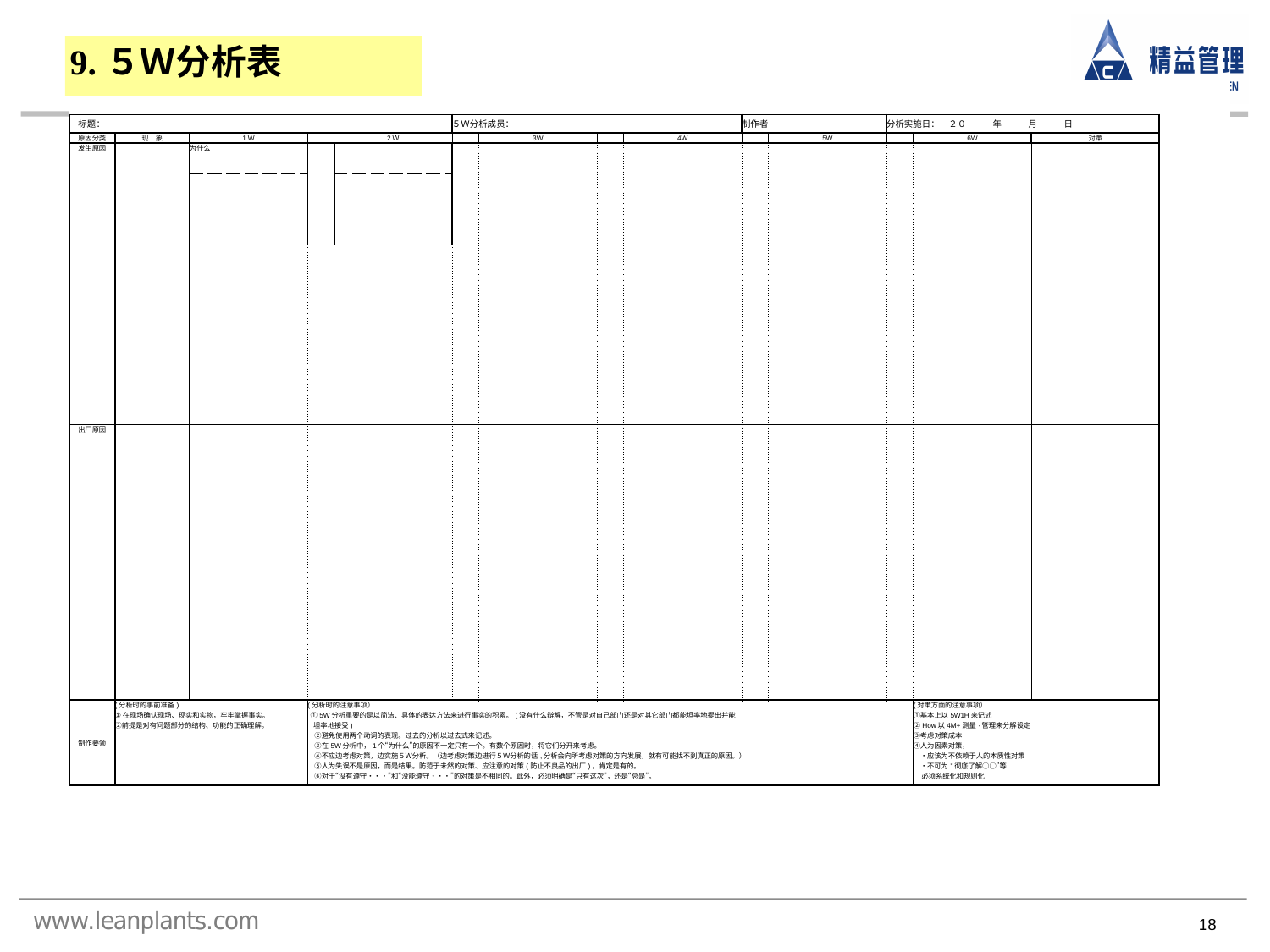

9.５Ｗ分析表
|  |  |  |  |  |  |  |  |  |  |  |  |  |  |  |  |
| --- | --- | --- | --- | --- | --- | --- | --- | --- | --- | --- | --- | --- | --- | --- | --- |
| 标题： |  |  |  |  | ５Ｗ分析成员： |  |  |  | 制作者 |  | 分析实施日：　２０　　　年　　　月　　　日 |  |  |  |  |
| 原因分类 | 现　象 | 1Ｗ |  | 2Ｗ |  | 3W |  | 4W |  | 5W |  | 6W | 对策 |  |  |
| 发生原因 |  | 为什么 |  |  |  |  |  |  |  |  |  |  |  |  |  |
|  |  |  |  |  |  |  |  |  |  |  |  |  |  |  |  |
|  |  |  |  |  |  |  |  |  |  |  |  |  |  |  |  |
|  |  |  |  |  |  |  |  |  |  |  |  |  |  |  |  |
|  |  |  |  |  |  |  |  |  |  |  |  |  |  |  |  |
|  |  |  |  |  |  |  |  |  |  |  |  |  |  |  |  |
|  |  |  |  |  |  |  |  |  |  |  |  |  |  |  |  |
|  |  |  |  |  |  |  |  |  |  |  |  |  |  |  |  |
|  |  |  |  |  |  |  |  |  |  |  |  |  |  |  |  |
|  |  |  |  |  |  |  |  |  |  |  |  |  |  |  |  |
|  |  |  |  |  |  |  |  |  |  |  |  |  |  |  |  |
|  |  |  |  |  |  |  |  |  |  |  |  |  |  |  |  |
|  |  |  |  |  |  |  |  |  |  |  |  |  |  |  |  |
|  |  |  |  |  |  |  |  |  |  |  |  |  |  |  |  |
|  |  |  |  |  |  |  |  |  |  |  |  |  |  |  |  |
|  |  |  |  |  |  |  |  |  |  |  |  |  |  |  |  |
|  |  |  |  |  |  |  |  |  |  |  |  |  |  |  |  |
|  |  |  |  |  |  |  |  |  |  |  |  |  |  |  |  |
|  |  |  |  |  |  |  |  |  |  |  |  |  |  |  |  |
|  |  |  |  |  |  |  |  |  |  |  |  |  |  |  |  |
|  |  |  |  |  |  |  |  |  |  |  |  |  |  |  |  |
|  |  |  |  |  |  |  |  |  |  |  |  |  |  |  |  |
|  |  |  |  |  |  |  |  |  |  |  |  |  |  |  |  |
|  |  |  |  |  |  |  |  |  |  |  |  |  |  |  |  |
|  |  |  |  |  |  |  |  |  |  |  |  |  |  |  |  |
|  |  |  |  |  |  |  |  |  |  |  |  |  |  |  |  |
|  |  |  |  |  |  |  |  |  |  |  |  |  |  |  |  |
| 出厂原因 |  |  |  |  |  |  |  |  |  |  |  |  |  |  |  |
|  |  |  |  |  |  |  |  |  |  |  |  |  |  |  |  |
|  |  |  |  |  |  |  |  |  |  |  |  |  |  |  |  |
|  |  |  |  |  |  |  |  |  |  |  |  |  |  |  |  |
|  |  |  |  |  |  |  |  |  |  |  |  |  |  |  |  |
|  |  |  |  |  |  |  |  |  |  |  |  |  |  |  |  |
|  |  |  |  |  |  |  |  |  |  |  |  |  |  |  |  |
|  |  |  |  |  |  |  |  |  |  |  |  |  |  |  |  |
|  |  |  |  |  |  |  |  |  |  |  |  |  |  |  |  |
|  |  |  |  |  |  |  |  |  |  |  |  |  |  |  |  |
|  |  |  |  |  |  |  |  |  |  |  |  |  |  |  |  |
|  |  |  |  |  |  |  |  |  |  |  |  |  |  |  |  |
|  |  |  |  |  |  |  |  |  |  |  |  |  |  |  |  |
|  |  |  |  |  |  |  |  |  |  |  |  |  |  |  |  |
|  |  |  |  |  |  |  |  |  |  |  |  |  |  |  |  |
|  |  |  |  |  |  |  |  |  |  |  |  |  |  |  |  |
|  |  |  |  |  |  |  |  |  |  |  |  |  |  |  |  |
|  |  |  |  |  |  |  |  |  |  |  |  |  |  |  |  |
|  |  |  |  |  |  |  |  |  |  |  |  |  |  |  |  |
|  |  |  |  |  |  |  |  |  |  |  |  |  |  |  |  |
|  |  |  |  |  |  |  |  |  |  |  |  |  |  |  |  |
|  |  |  |  |  |  |  |  |  |  |  |  |  |  |  |  |
|  |  |  |  |  |  |  |  |  |  |  |  |  |  |  |  |
|  |  |  |  |  |  |  |  |  |  |  |  |  |  |  |  |
|  |  |  |  |  |  |  |  |  |  |  |  |  |  |  |  |
|  |  |  |  |  |  |  |  |  |  |  |  |  |  |  |  |
|  |  |  |  |  |  |  |  |  |  |  |  |  |  |  |  |
| 制作要领 | (分析时的事前准备) ①在现场确认现场、现实和实物，牢牢掌握事实。 ②前提是对有问题部分的结构、功能的正确理解。 |  | (分析时的注意事项） ①5W分析重要的是以简洁、具体的表达方法来进行事实的积累。(没有什么辩解，不管是对自己部门还是对其它部门都能坦率地提出并能 坦率地接受) 　②避免使用两个动词的表现。过去的分析以过去式来记述。 　③在5W分析中，1个“为什么”的原因不一定只有一个。有数个原因时，将它们分开来考虑。 　④不应边考虑对策，边实施５Ｗ分析。（边考虑对策边进行５Ｗ分析的话,分析会向所考虑对策的方向发展，就有可能找不到真正的原因。）　 　⑤人为失误不是原因，而是结果。防范于未然的对策、应注意的对策(防止不良品的出厂)，肯定是有的。 　⑥对于“没有遵守・・・”和“没能遵守・・・”的对策是不相同的。此外，必须明确是“只有这次”，还是“总是”。 |  |  |  |  |  |  |  |  | (对策方面的注意事项） ①基本上以5W1H来记述 ②How以4M+测量·管理来分解设定 ③考虑对策成本 ④人为因素对策， 　・应该为不依赖于人的本质性对策 　・不可为"彻底了解○○”等 　 必须系统化和规则化 |  |  |  |
|  |  |  |  |  |  |  |  |  |  |  |  |  |  |  |  |
|  |  |  |  |  |  |  |  |  |  |  |  |  |  |  |  |
|  |  |  |  |  |  |  |  |  |  |  |  |  |  |  |  |
|  |  |  |  |  |  |  |  |  |  |  |  |  |  |  |  |
|  |  |  |  |  |  |  |  |  |  |  |  |  |  |  |  |
|  |  |  |  |  |  |  |  |  |  |  |  |  |  |  |  |
|  |  |  |  |  |  |  |  |  |  |  |  |  |  |  |  |
|  |  |  |  |  |  |  |  |  |  |  |  |  |  |  |  |